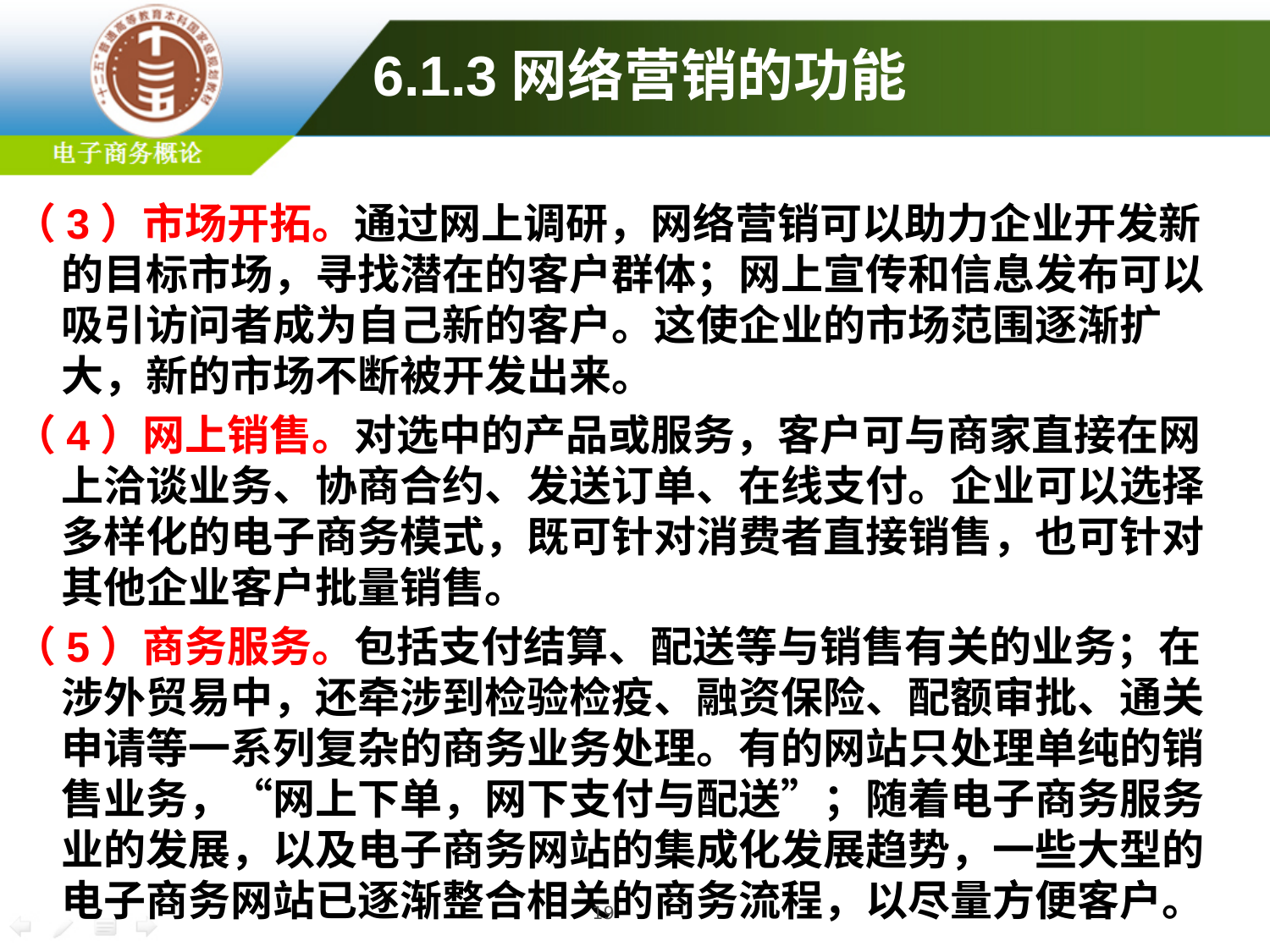

# 6.1.3网络营销的功能
（3）市场开拓。通过网上调研，网络营销可以助力企业开发新的目标市场，寻找潜在的客户群体；网上宣传和信息发布可以吸引访问者成为自己新的客户。这使企业的市场范围逐渐扩大，新的市场不断被开发出来。
（4）网上销售。对选中的产品或服务，客户可与商家直接在网上洽谈业务、协商合约、发送订单、在线支付。企业可以选择多样化的电子商务模式，既可针对消费者直接销售，也可针对其他企业客户批量销售。
（5）商务服务。包括支付结算、配送等与销售有关的业务；在涉外贸易中，还牵涉到检验检疫、融资保险、配额审批、通关申请等一系列复杂的商务业务处理。有的网站只处理单纯的销售业务，“网上下单，网下支付与配送”；随着电子商务服务业的发展，以及电子商务网站的集成化发展趋势，一些大型的电子商务网站已逐渐整合相关的商务流程，以尽量方便客户。
19